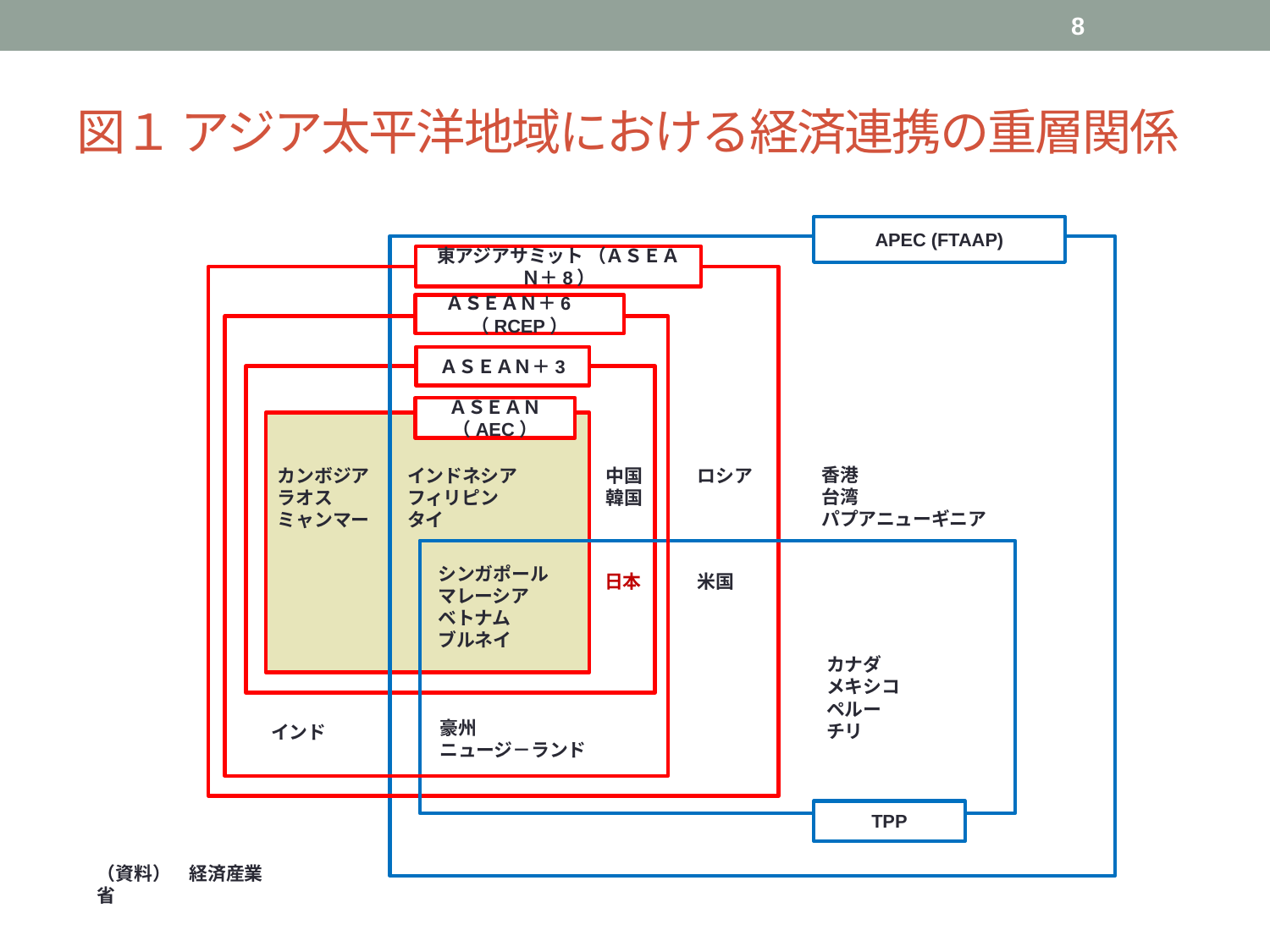

8
# 図１ アジア太平洋地域における経済連携の重層関係

APEC (FTAAP)

東アジアサミット （ＡＳＥＡＮ＋8）

ＡＳＥＡＮ＋6　（RCEP）
ＡＳＥＡＮ＋6

ＡＳＥＡＮ＋3

ＡＳＥＡＮ（AEC）

香港
台湾
パプアニューギニア
インドネシア
フィリピン
タイ
ロシア
カンボジア
ラオス
ミャンマー
 中国
 韓国

シンガポール
マレーシア
ベトナム
ブルネイ
   日本

米国
カナダ
メキシコ
ペルー
チリ
豪州
ニュージ－ランド
インド

TPP

（資料）　経済産業省